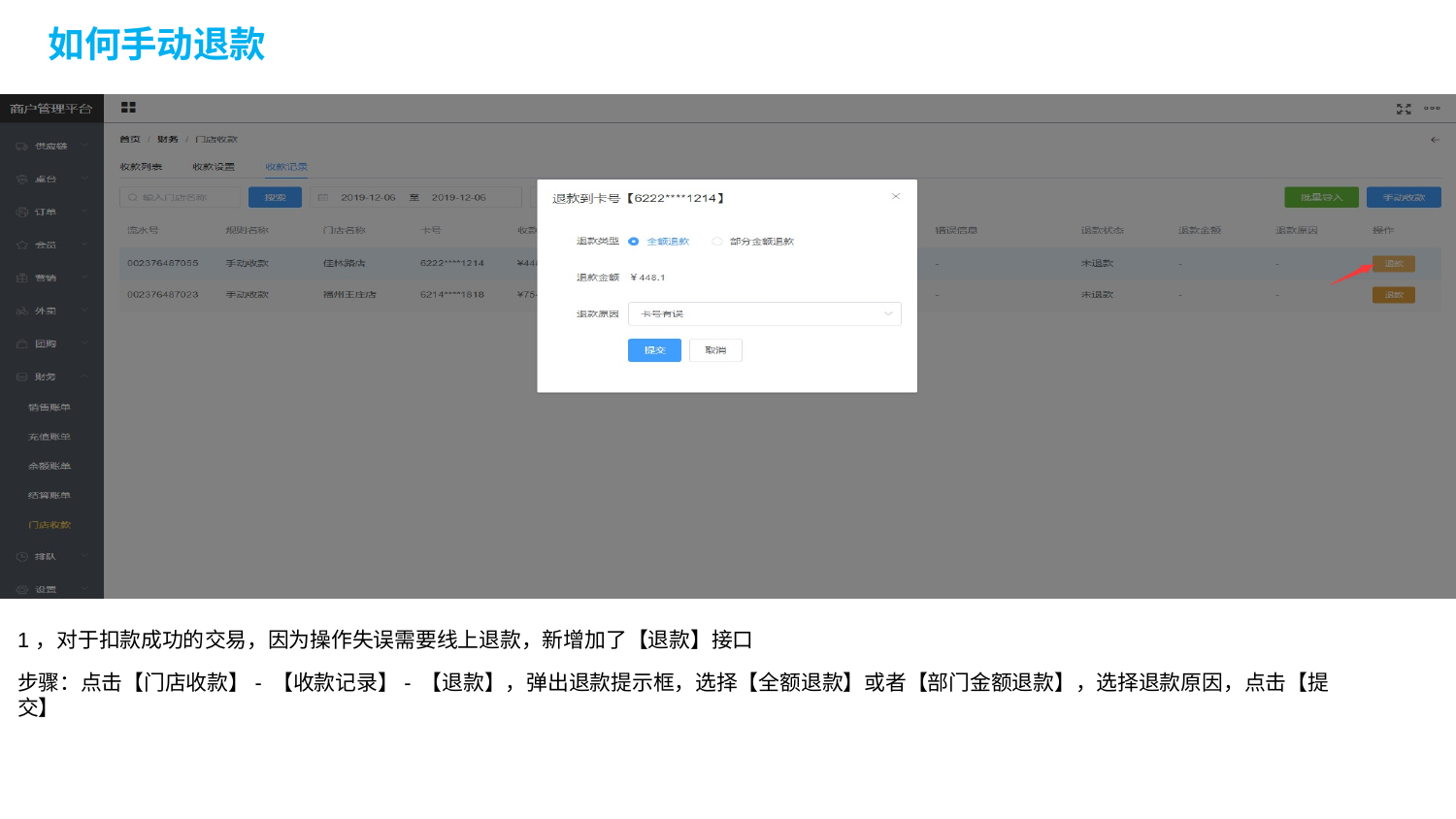

# 如何手动退款

1，对于扣款成功的交易，因为操作失误需要线上退款，新增加了【退款】接口
步骤：点击【门店收款】-【收款记录】-【退款】，弹出退款提示框，选择【全额退款】或者【部门金额退款】，选择退款原因，点击【提交】